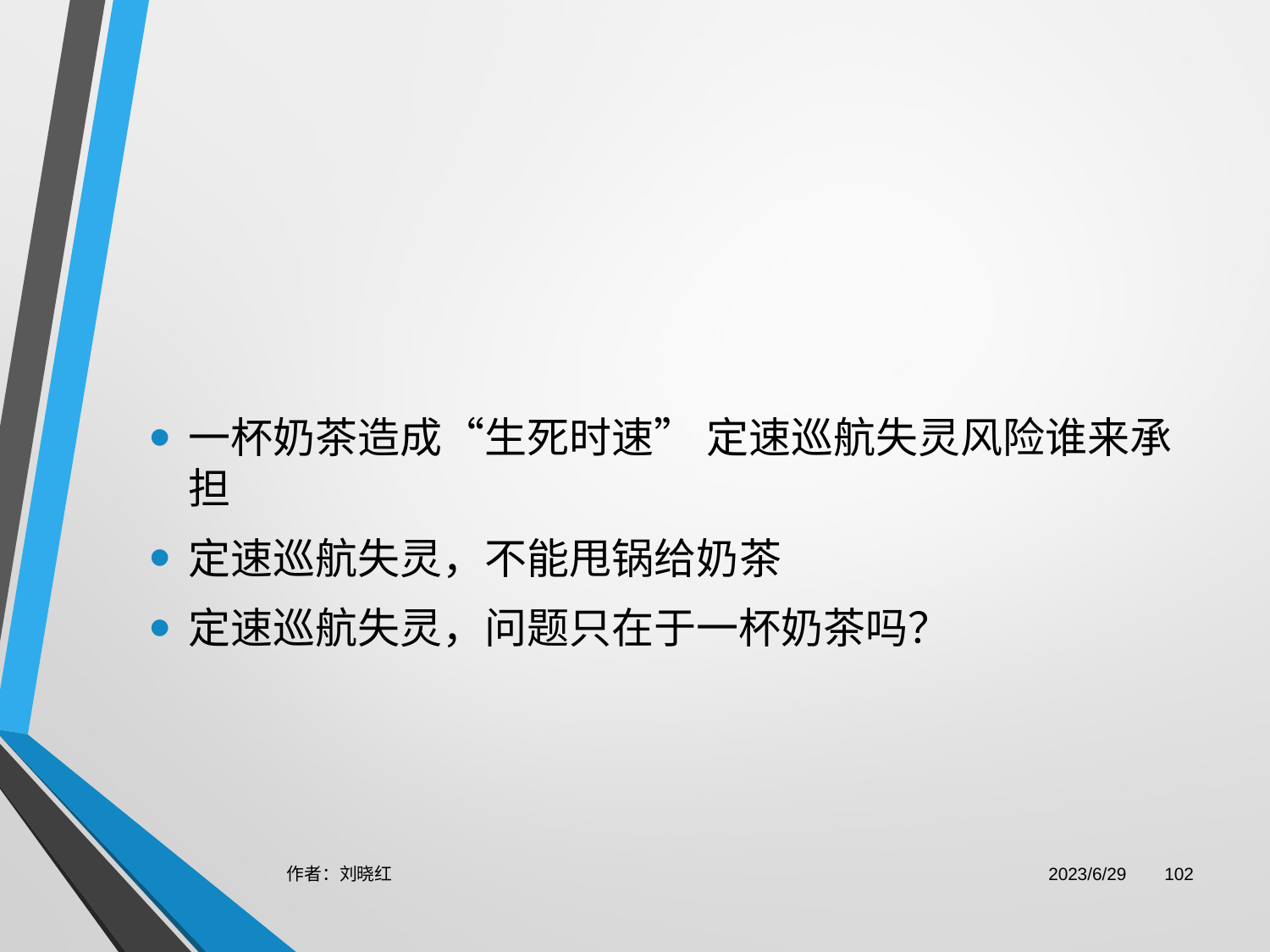

#
一杯奶茶造成“生死时速” 定速巡航失灵风险谁来承担
定速巡航失灵，不能甩锅给奶茶
定速巡航失灵，问题只在于一杯奶茶吗？

作者：刘晓红
2023/6/29
102